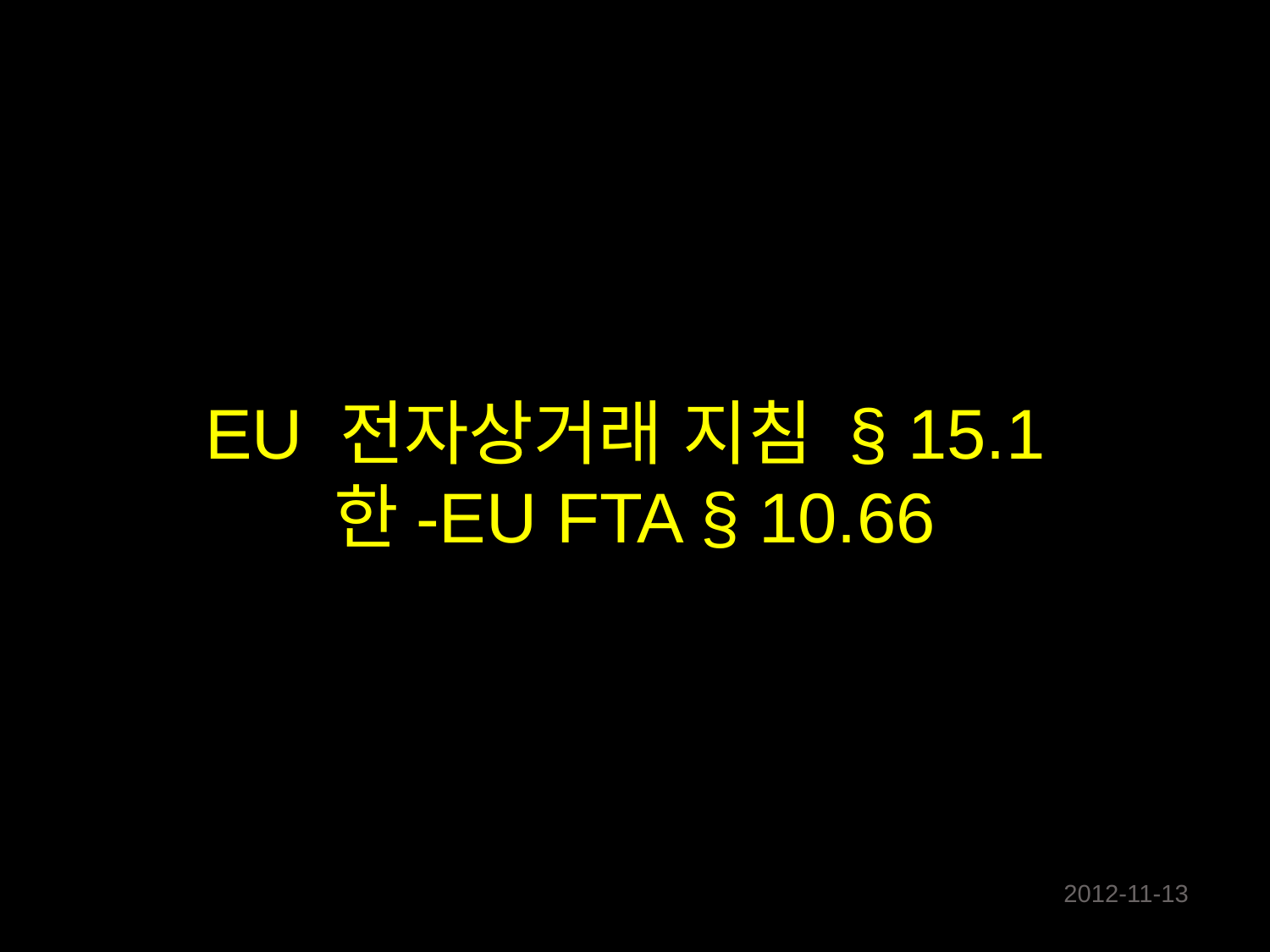

# EU 전자상거래 지침 § 15.1 한-EU FTA § 10.66
법률사무소 지향
2012-11-13